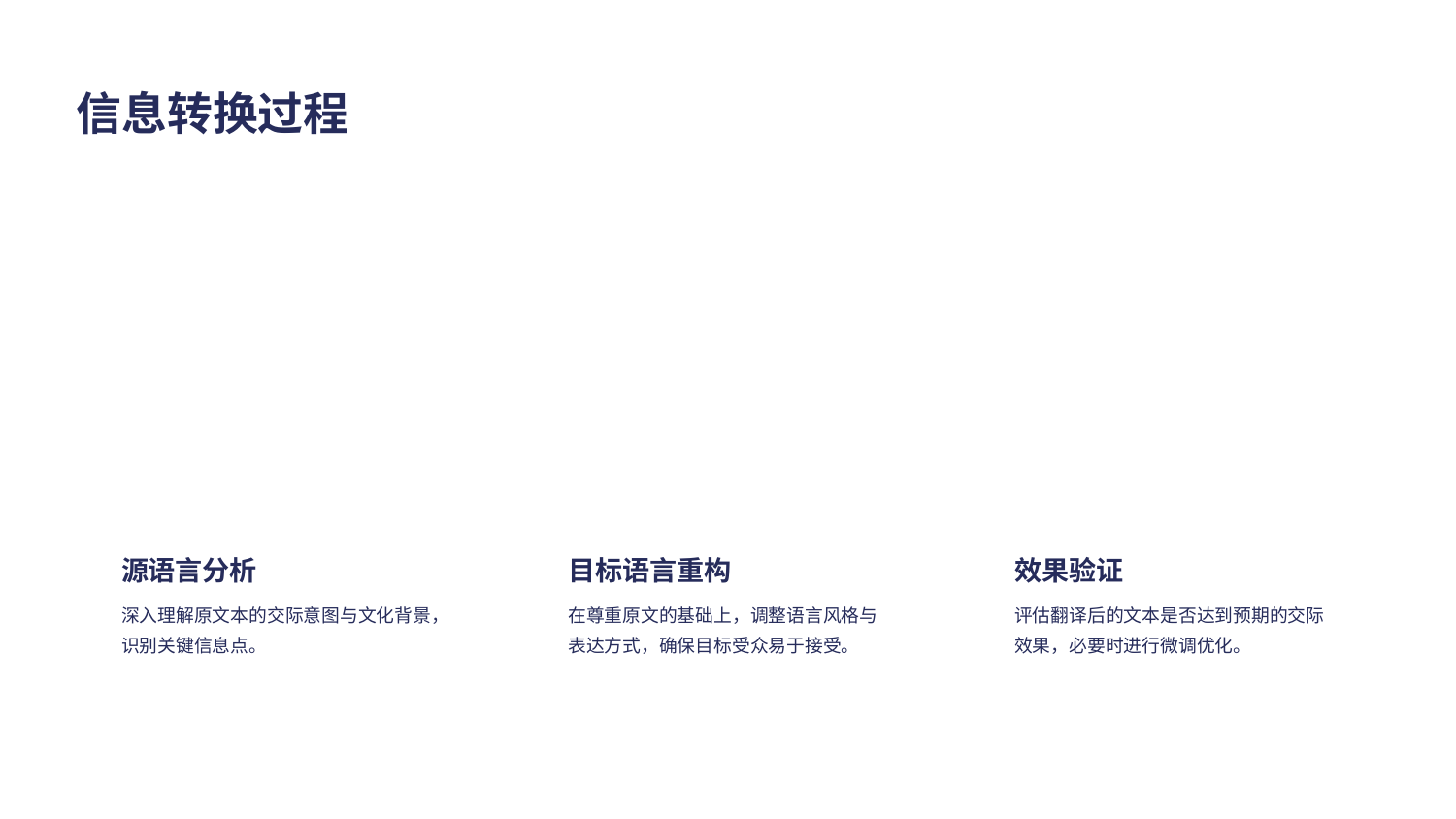

信息转换过程

源语言分析
目标语言重构
效果验证
深入理解原文本的交际意图与文化背景，识别关键信息点。
在尊重原文的基础上，调整语言风格与表达方式，确保目标受众易于接受。
评估翻译后的文本是否达到预期的交际效果，必要时进行微调优化。